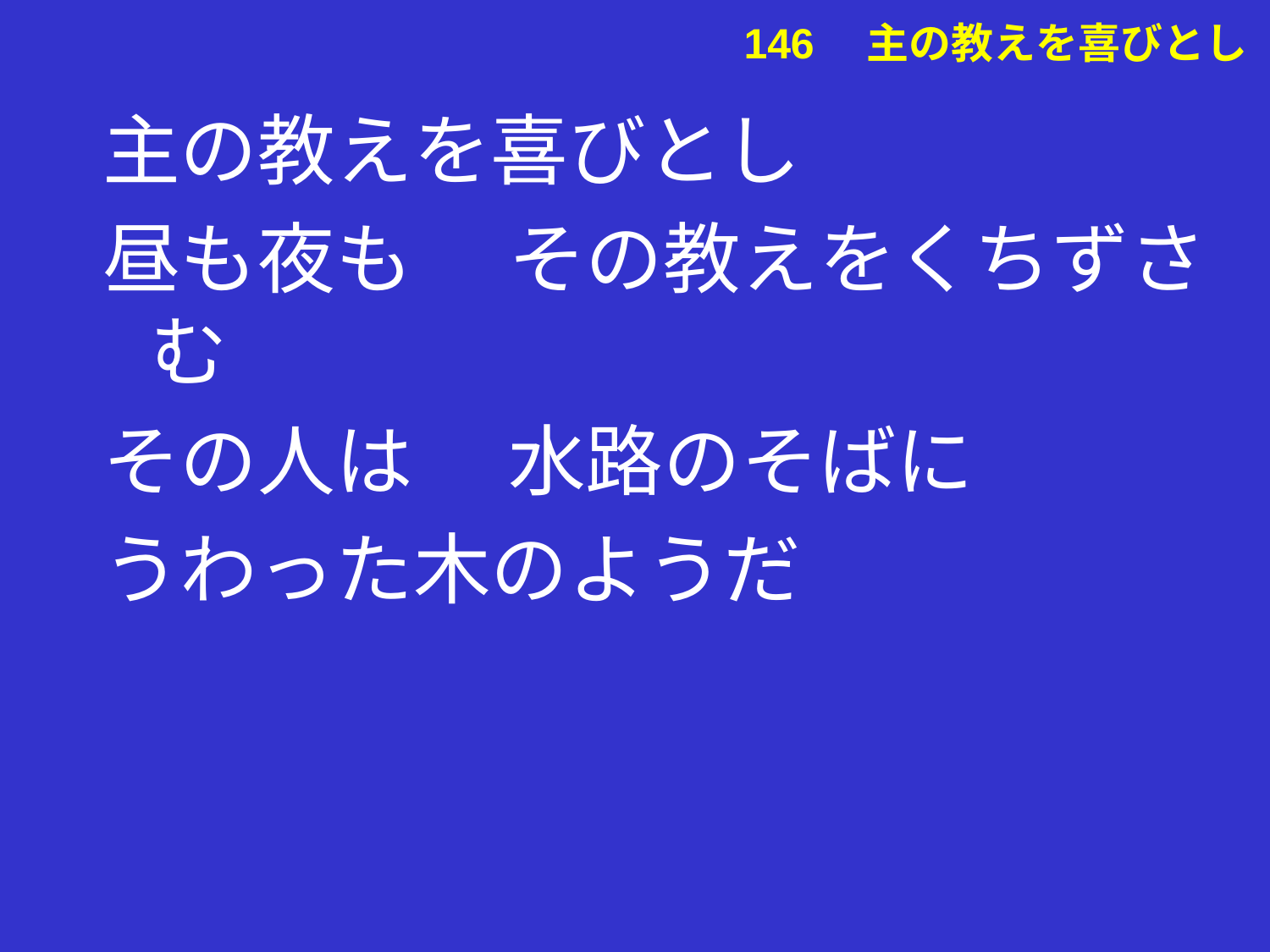

主の教えを喜びとし
昼も夜も 　その教えをくちずさむ
その人は　 水路のそばに
うわった木のようだ
# 146　主の教えを喜びとし